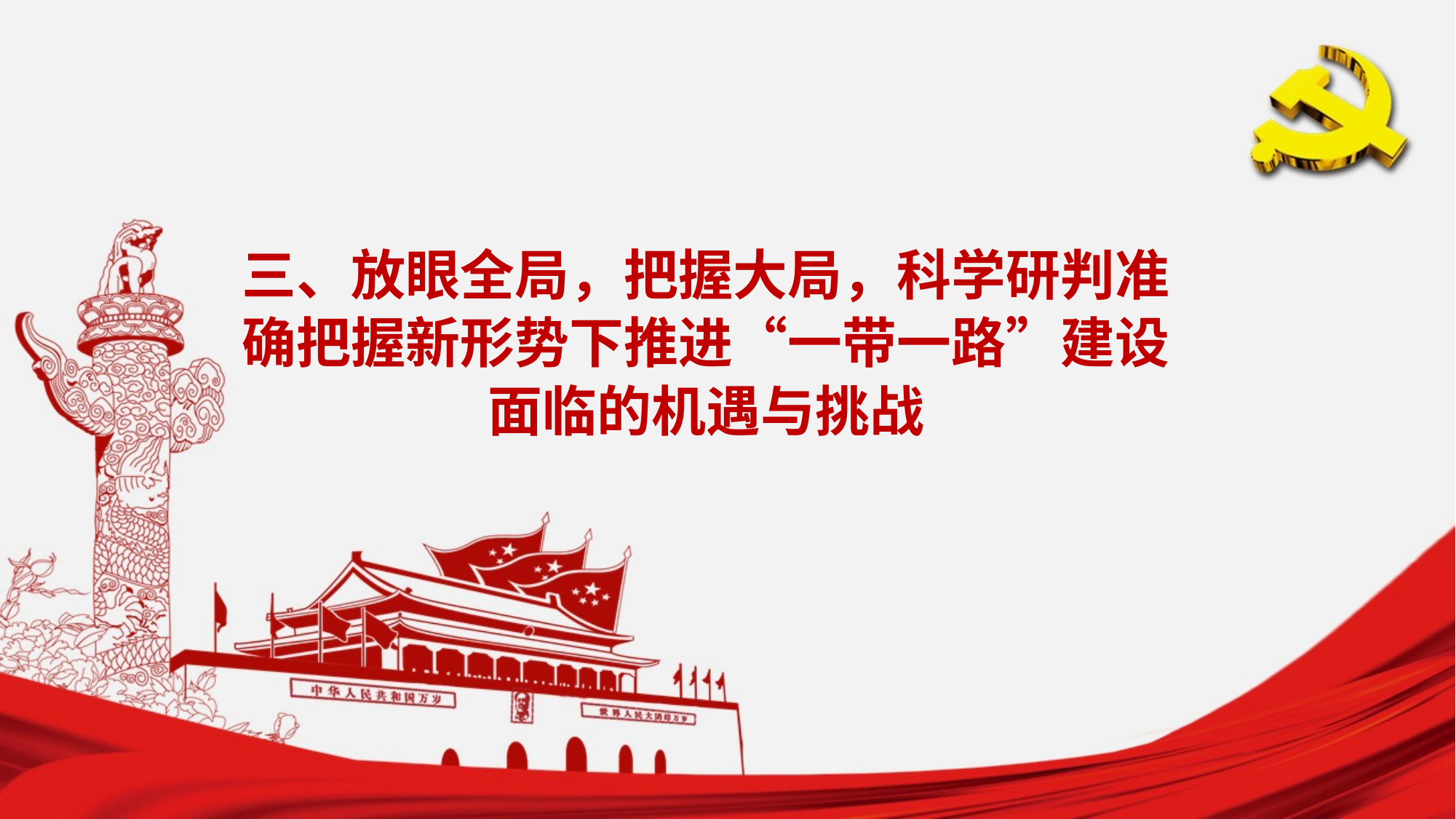

# 三、放眼全局，把握大局，科学研判准确把握新形势下推进“一带一路”建设面临的机遇与挑战